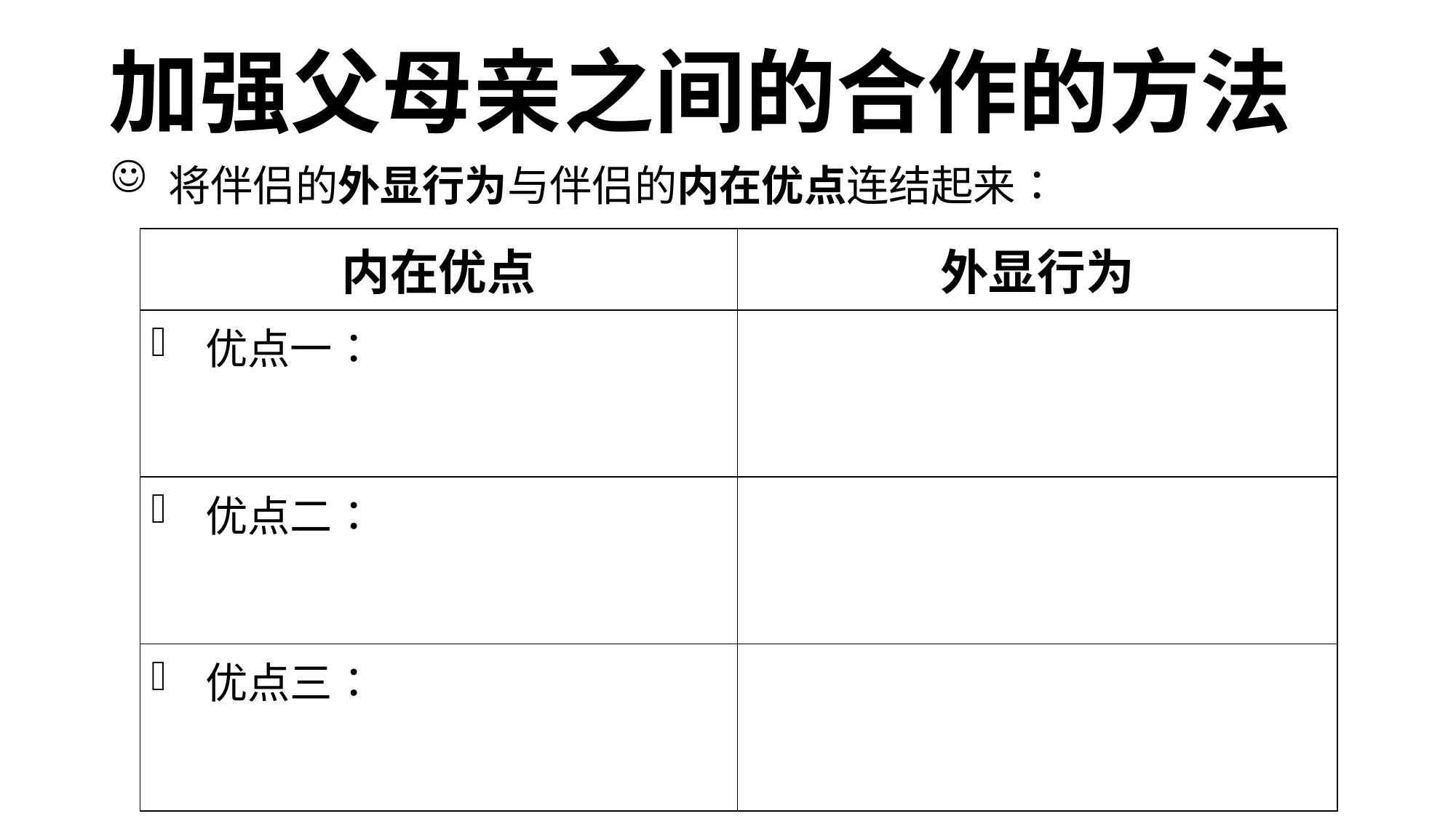

加强父母亲之间的合作的方法
 将伴侣的外显行为与伴侣的内在优点连结起来：
| 内在优点 | 外显行为 |
| --- | --- |
| 优点一： |  |
| 优点二： |  |
| 优点三： |  |